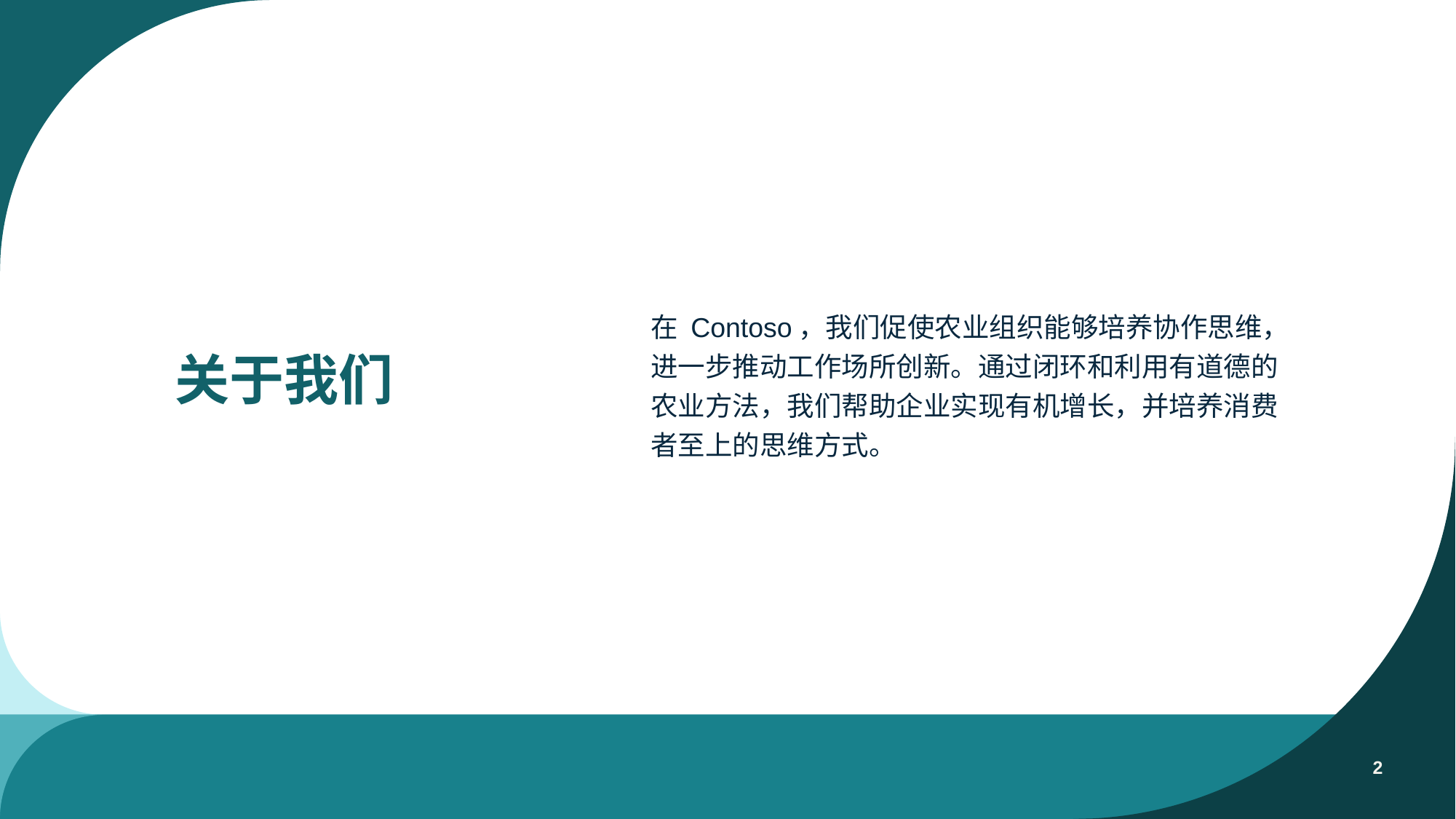

在 Contoso，我们促使农业组织能够培养协作思维，进一步推动工作场所创新。通过闭环和利用有道德的农业方法，我们帮助企业实现有机增长，并培养消费者至上的思维方式。
# 关于我们
2